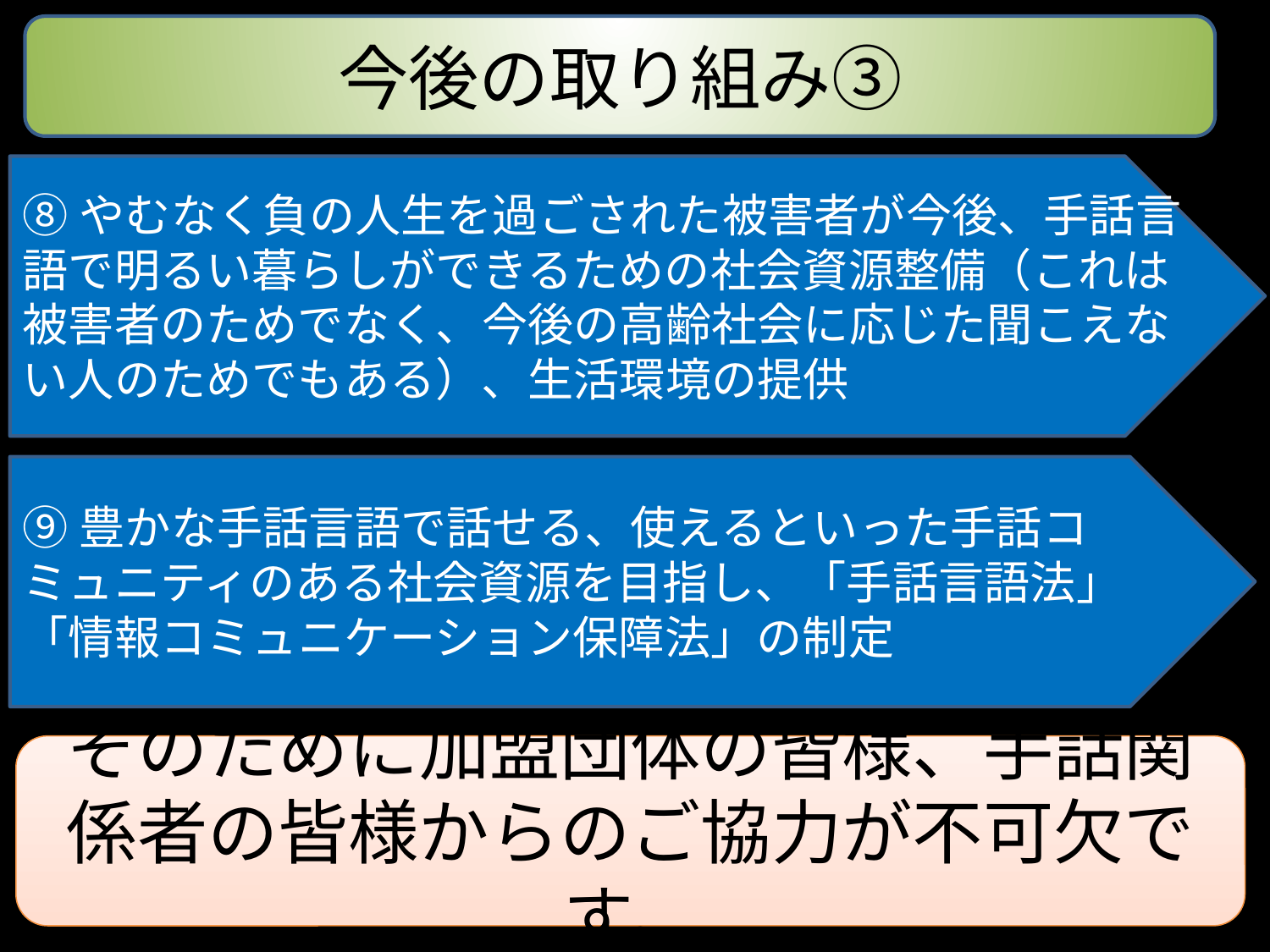

今後の取り組み③
⑧やむなく負の人生を過ごされた被害者が今後、手話言語で明るい暮らしができるための社会資源整備（これは被害者のためでなく、今後の高齢社会に応じた聞こえない人のためでもある）、生活環境の提供
⑨豊かな手話言語で話せる、使えるといった手話コミュニティのある社会資源を目指し、「手話言語法」「情報コミュニケーション保障法」の制定
そのために加盟団体の皆様、手話関係者の皆様からのご協力が不可欠です。